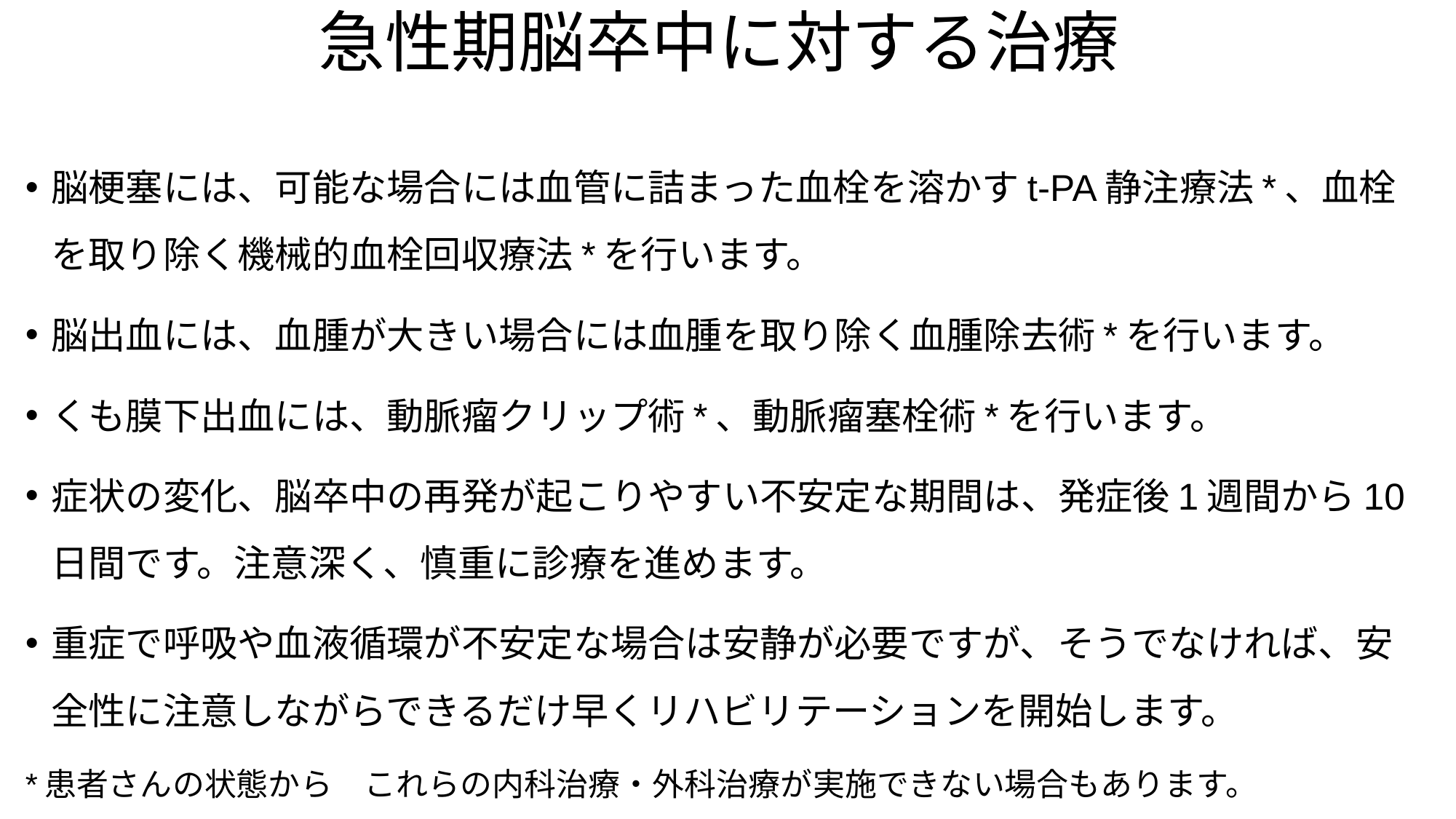

# 急性期脳卒中に対する治療
脳梗塞には、可能な場合には血管に詰まった血栓を溶かすt-PA静注療法*、血栓を取り除く機械的血栓回収療法*を行います。
脳出血には、血腫が大きい場合には血腫を取り除く血腫除去術*を行います。
くも膜下出血には、動脈瘤クリップ術*、動脈瘤塞栓術*を行います。
症状の変化、脳卒中の再発が起こりやすい不安定な期間は、発症後1週間から10日間です。注意深く、慎重に診療を進めます。
重症で呼吸や血液循環が不安定な場合は安静が必要ですが、そうでなければ、安全性に注意しながらできるだけ早くリハビリテーションを開始します。
*患者さんの状態から　これらの内科治療・外科治療が実施できない場合もあります。